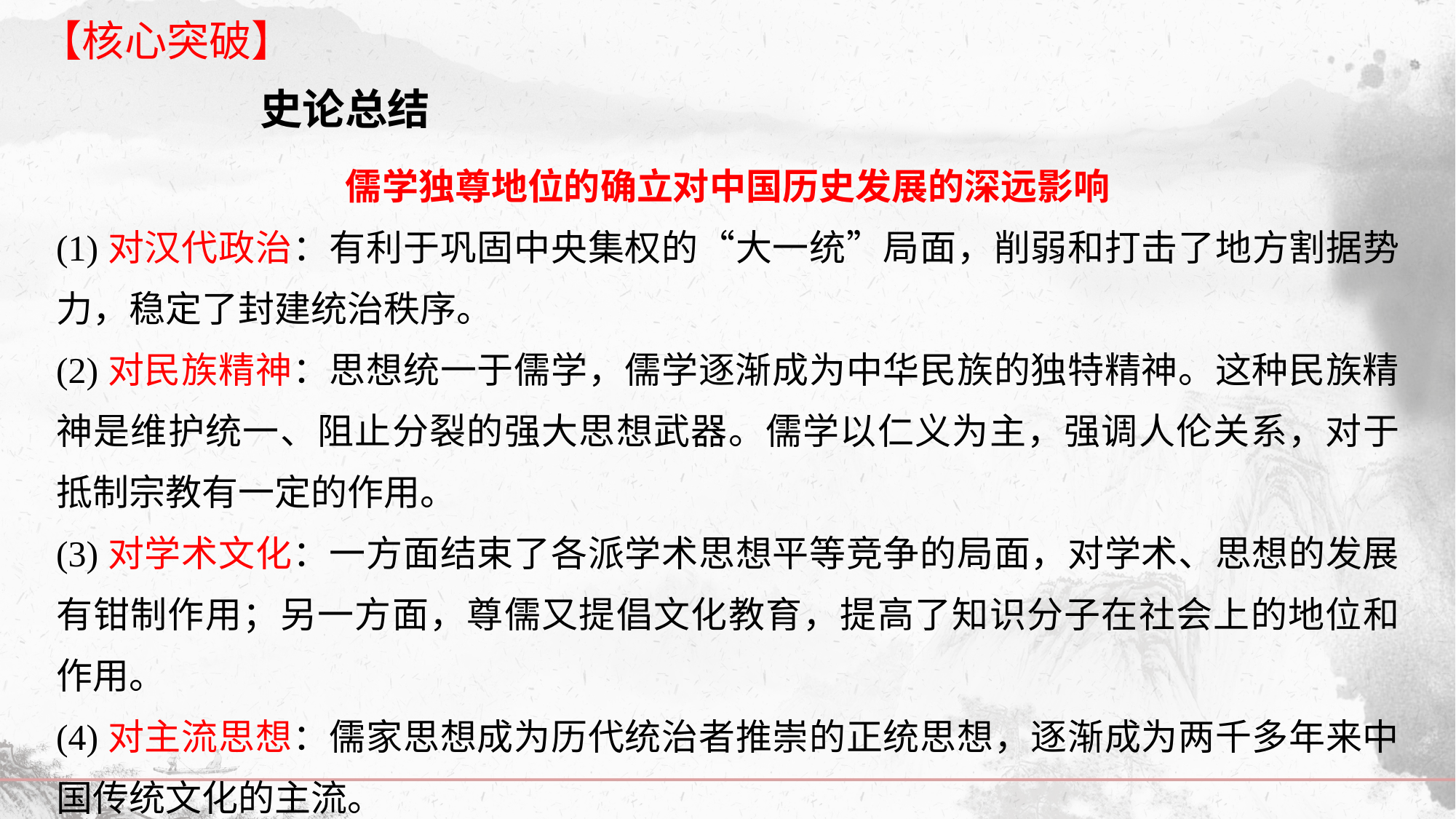

【核心突破】
史论总结
儒学独尊地位的确立对中国历史发展的深远影响
(1)对汉代政治：有利于巩固中央集权的“大一统”局面，削弱和打击了地方割据势力，稳定了封建统治秩序。
(2)对民族精神：思想统一于儒学，儒学逐渐成为中华民族的独特精神。这种民族精神是维护统一、阻止分裂的强大思想武器。儒学以仁义为主，强调人伦关系，对于抵制宗教有一定的作用。
(3)对学术文化：一方面结束了各派学术思想平等竞争的局面，对学术、思想的发展有钳制作用；另一方面，尊儒又提倡文化教育，提高了知识分子在社会上的地位和作用。
(4)对主流思想：儒家思想成为历代统治者推崇的正统思想，逐渐成为两千多年来中国传统文化的主流。